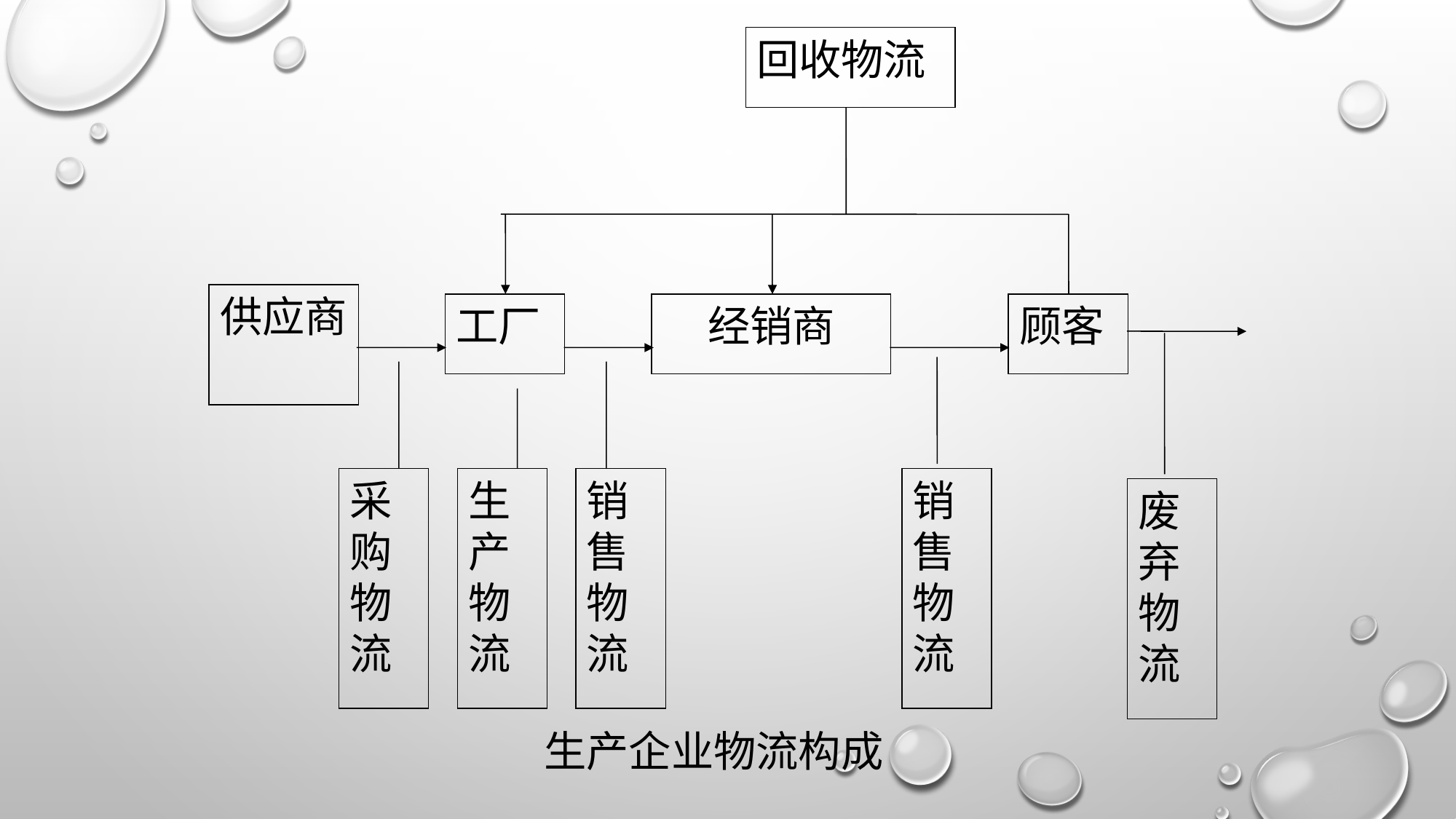

回收物流

供应商
工厂
经销商
顾客

采
购物流
生
产物流
销
售物流
销
售物流
废弃物流
 生产企业物流构成